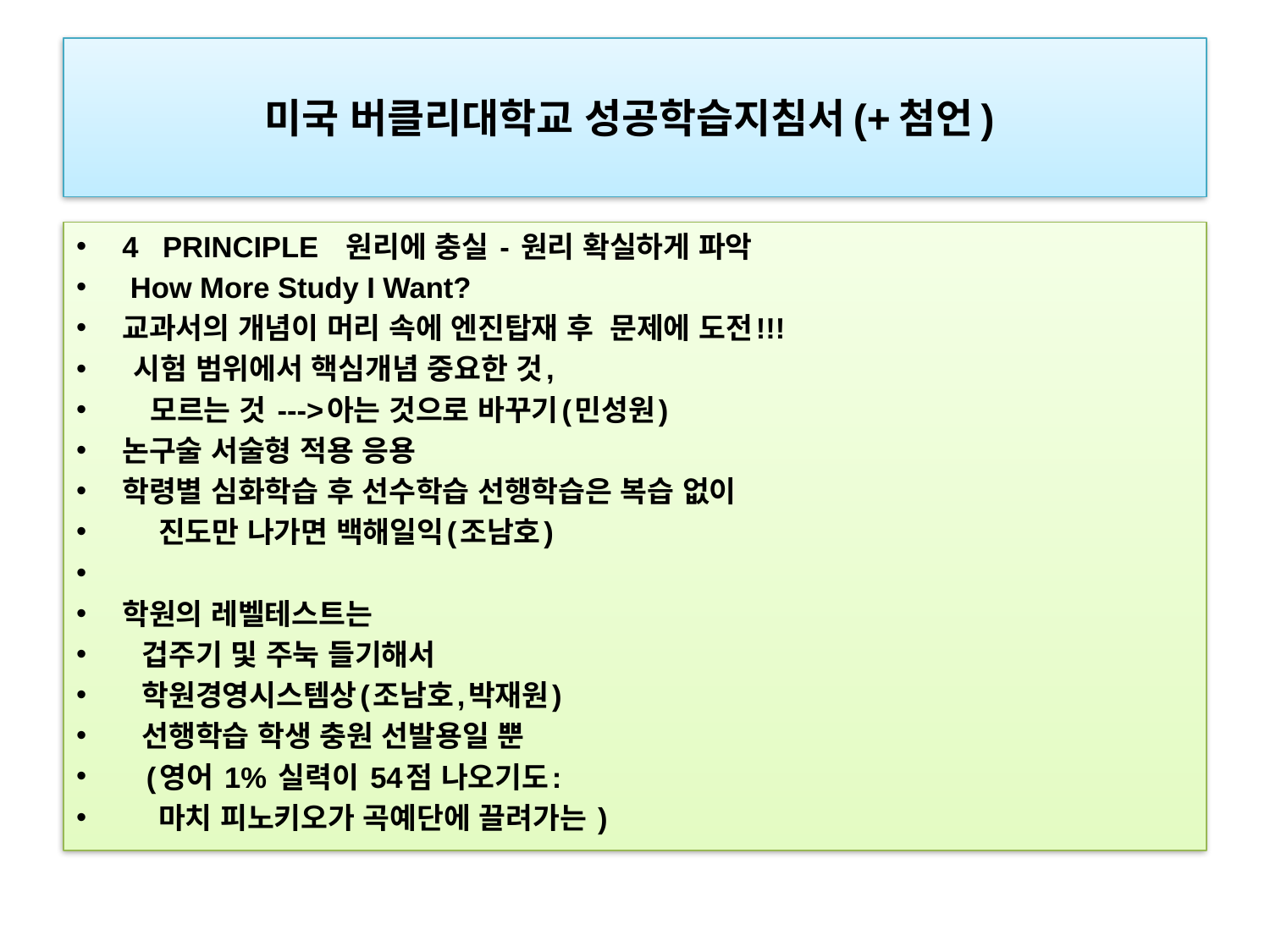

# 미국 버클리대학교 성공학습지침서(+첨언)
4   PRINCIPLE   원리에 충실 - 원리 확실하게 파악
 How More Study I Want?
교과서의 개념이 머리 속에 엔진탑재 후  문제에 도전!!!
 시험 범위에서 핵심개념 중요한 것,
   모르는 것 --->아는 것으로 바꾸기(민성원)
논구술 서술형 적용 응용
학령별 심화학습 후 선수학습 선행학습은 복습 없이
    진도만 나가면 백해일익(조남호)

학원의 레벨테스트는
  겁주기 및 주눅 들기해서
  학원경영시스템상(조남호,박재원)
  선행학습 학생 충원 선발용일 뿐
   (영어 1% 실력이 54점 나오기도:
    마치 피노키오가 곡예단에 끌려가는 )